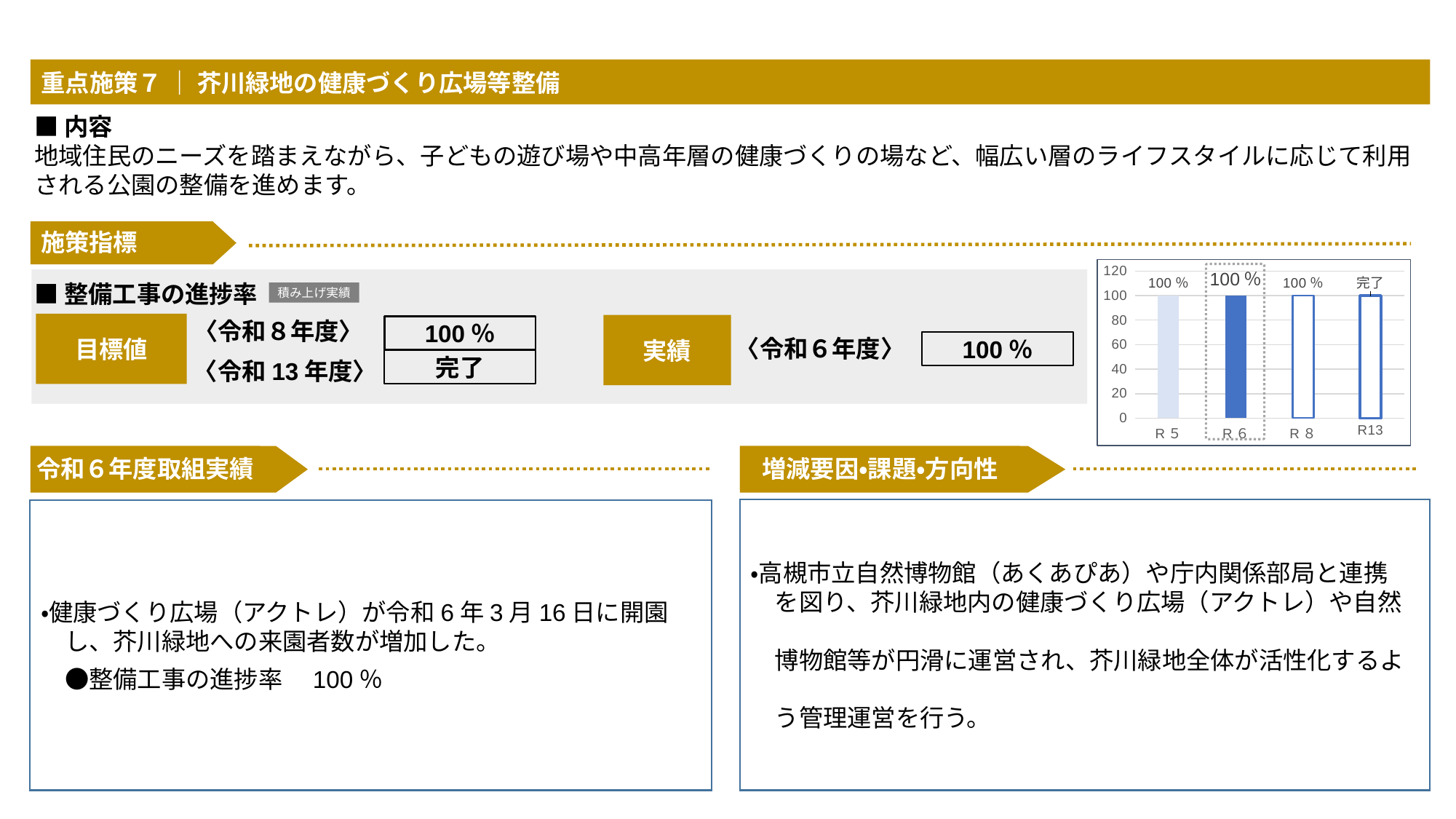

重点施策７ ｜ 芥川緑地の健康づくり広場等整備
■内容
地域住民のニーズを踏まえながら、子どもの遊び場や中高年層の健康づくりの場など、幅広い層のライフスタイルに応じて利用される公園の整備を進めます。

施策指標

■整備工事の進捗率
〈令和８年度〉
目標値
実績
100％

〈令和６年度〉
100％
完了
〈令和13年度〉
令和６年度取組実績
・高槻市立自然博物館（あくあぴあ）や庁内関係部局と連携
　を図り、芥川緑地内の健康づくり広場（アクトレ）や自然
　博物館等が円滑に運営され、芥川緑地全体が活性化するよ
　う管理運営を行う。
・健康づくり広場（アクトレ）が令和6年3月16日に開園
　し、芥川緑地への来園者数が増加した。
　●整備工事の進捗率　100％
積み上げ実績

### Chart

| Category | 系列 1 |
|---|---|
| R５ | 100.0 |
| R６ | 100.0 |
| R８ | 100.0 |
| R13 | 100.0 |

増減要因・課題・方向性